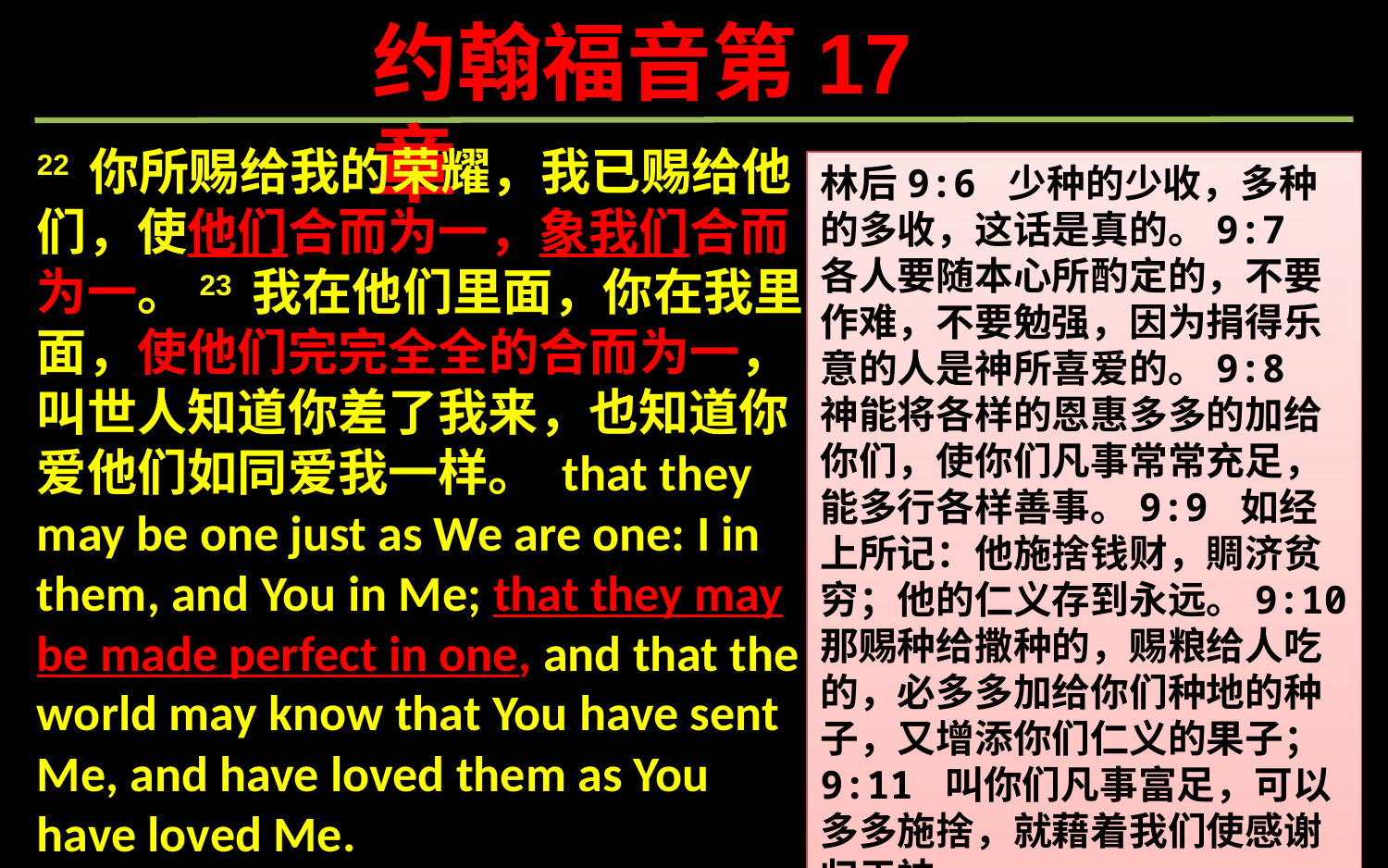

约翰福音第17章
22 你所赐给我的荣耀，我已赐给他们，使他们合而为一，象我们合而为一。23 我在他们里面，你在我里面，使他们完完全全的合而为一，叫世人知道你差了我来，也知道你爱他们如同爱我一样。 that they may be one just as We are one: I in them, and You in Me; that they may be made perfect in one, and that the world may know that You have sent Me, and have loved them as You have loved Me.
林后9:6 少种的少收，多种的多收，这话是真的。9:7 各人要随本心所酌定的，不要作难，不要勉强，因为捐得乐意的人是神所喜爱的。9:8 神能将各样的恩惠多多的加给你们，使你们凡事常常充足，能多行各样善事。9:9 如经上所记：他施捨钱财，賙济贫穷；他的仁义存到永远。9:10 那赐种给撒种的，赐粮给人吃的，必多多加给你们种地的种子，又增添你们仁义的果子；9:11 叫你们凡事富足，可以多多施捨，就藉着我们使感谢归于神。